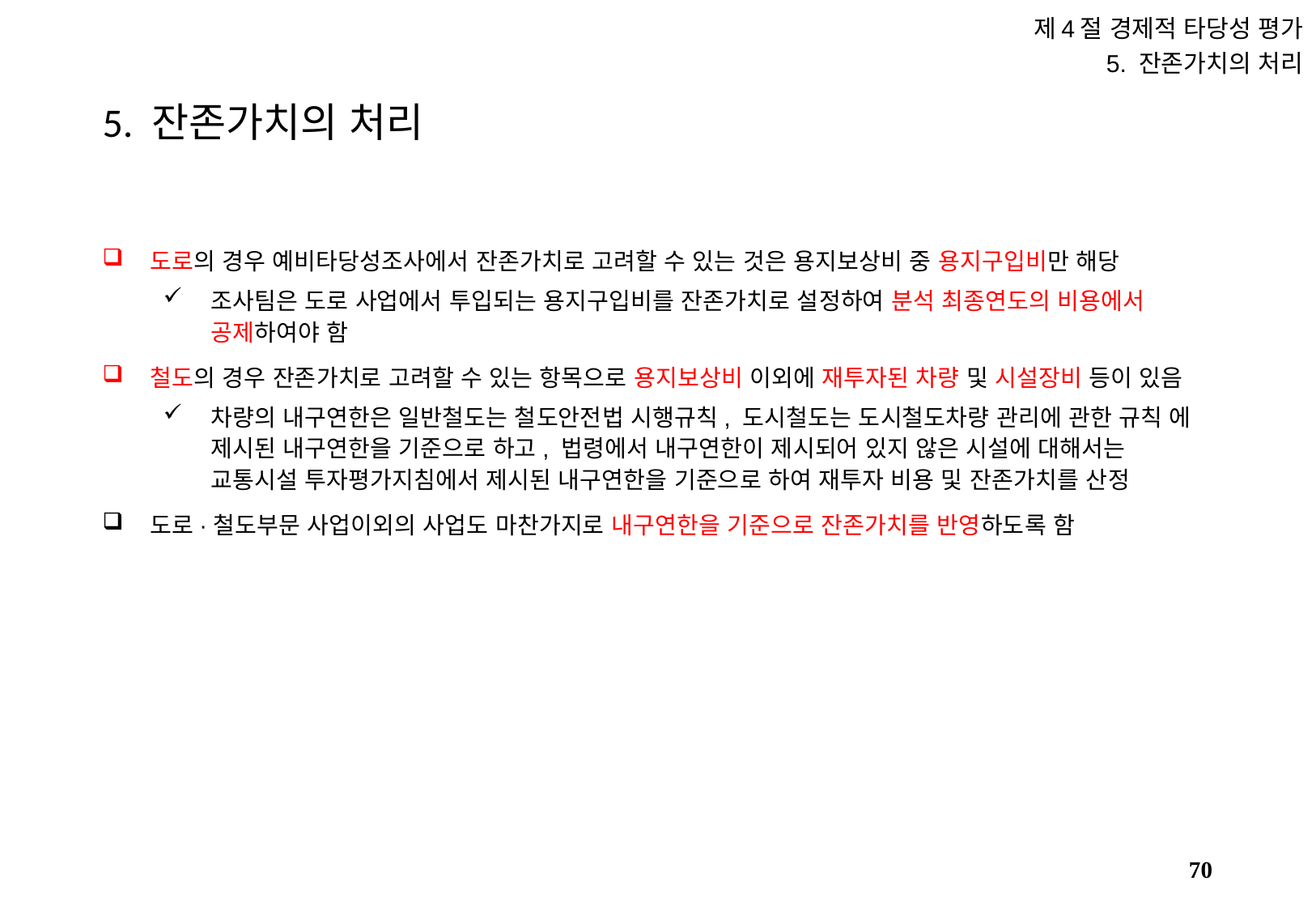

제4절 경제적 타당성 평가
5. 잔존가치의 처리
# 5. 잔존가치의 처리
도로의 경우 예비타당성조사에서 잔존가치로 고려할 수 있는 것은 용지보상비 중 용지구입비만 해당
조사팀은 도로 사업에서 투입되는 용지구입비를 잔존가치로 설정하여 분석 최종연도의 비용에서 공제하여야 함
철도의 경우 잔존가치로 고려할 수 있는 항목으로 용지보상비 이외에 재투자된 차량 및 시설장비 등이 있음
차량의 내구연한은 일반철도는 철도안전법 시행규칙, 도시철도는 도시철도차량 관리에 관한 규칙 에 제시된 내구연한을 기준으로 하고, 법령에서 내구연한이 제시되어 있지 않은 시설에 대해서는 교통시설 투자평가지침에서 제시된 내구연한을 기준으로 하여 재투자 비용 및 잔존가치를 산정
도로·철도부문 사업이외의 사업도 마찬가지로 내구연한을 기준으로 잔존가치를 반영하도록 함
70